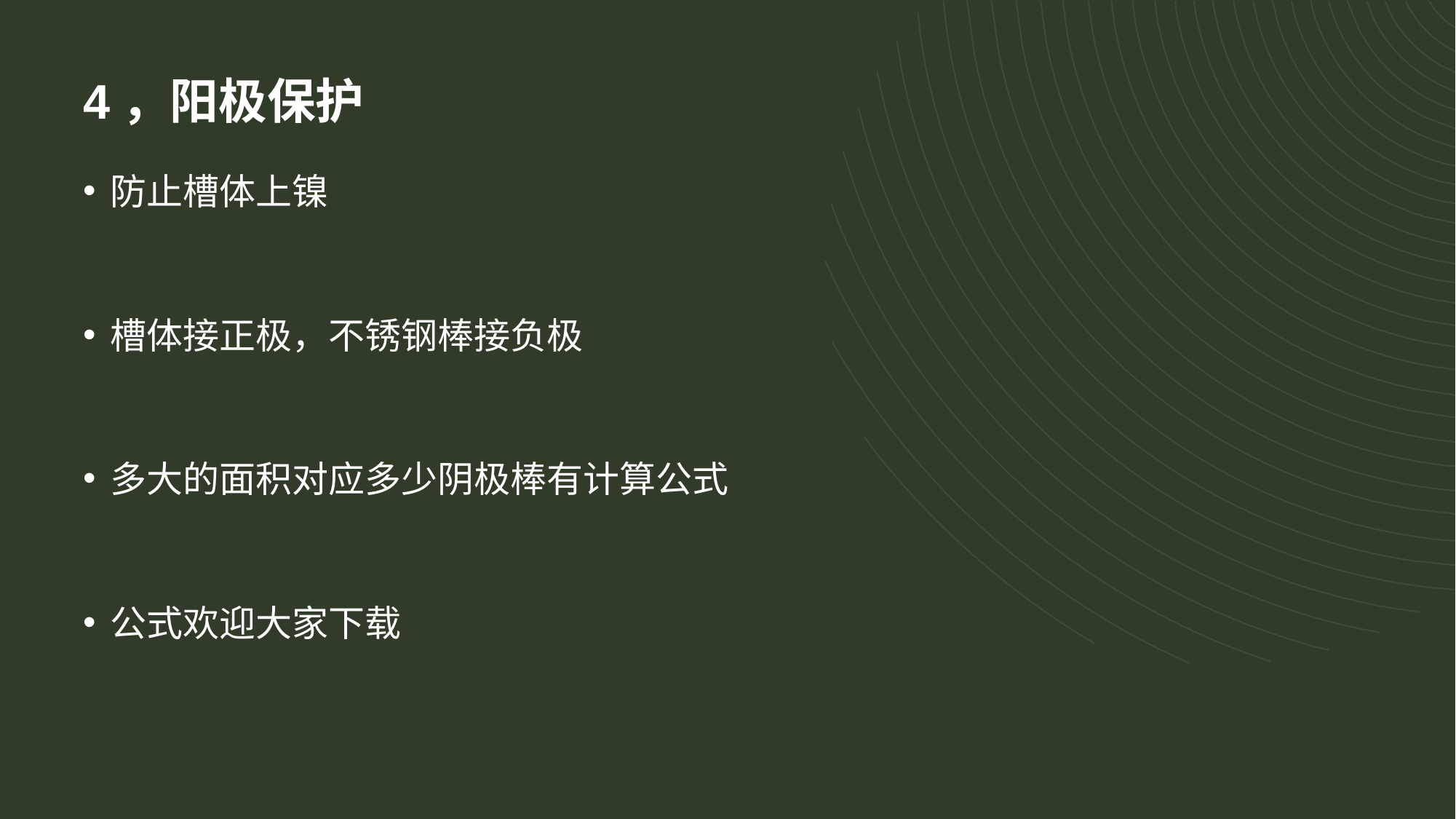

# 4，阳极保护
防止槽体上镍

槽体接正极，不锈钢棒接负极

多大的面积对应多少阴极棒有计算公式

公式欢迎大家下载